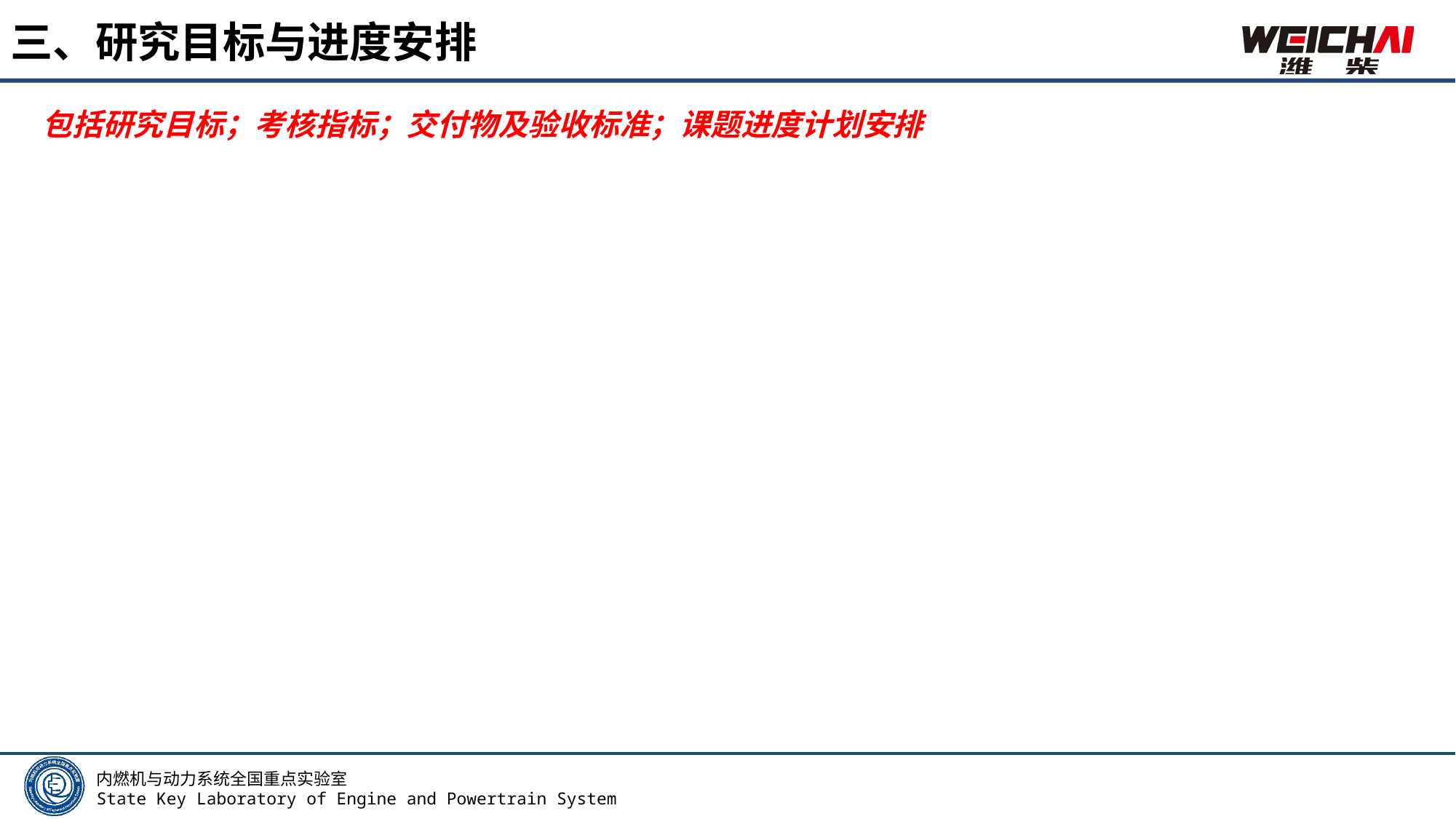

# 三、研究目标与进度安排
包括研究目标；考核指标；交付物及验收标准；课题进度计划安排